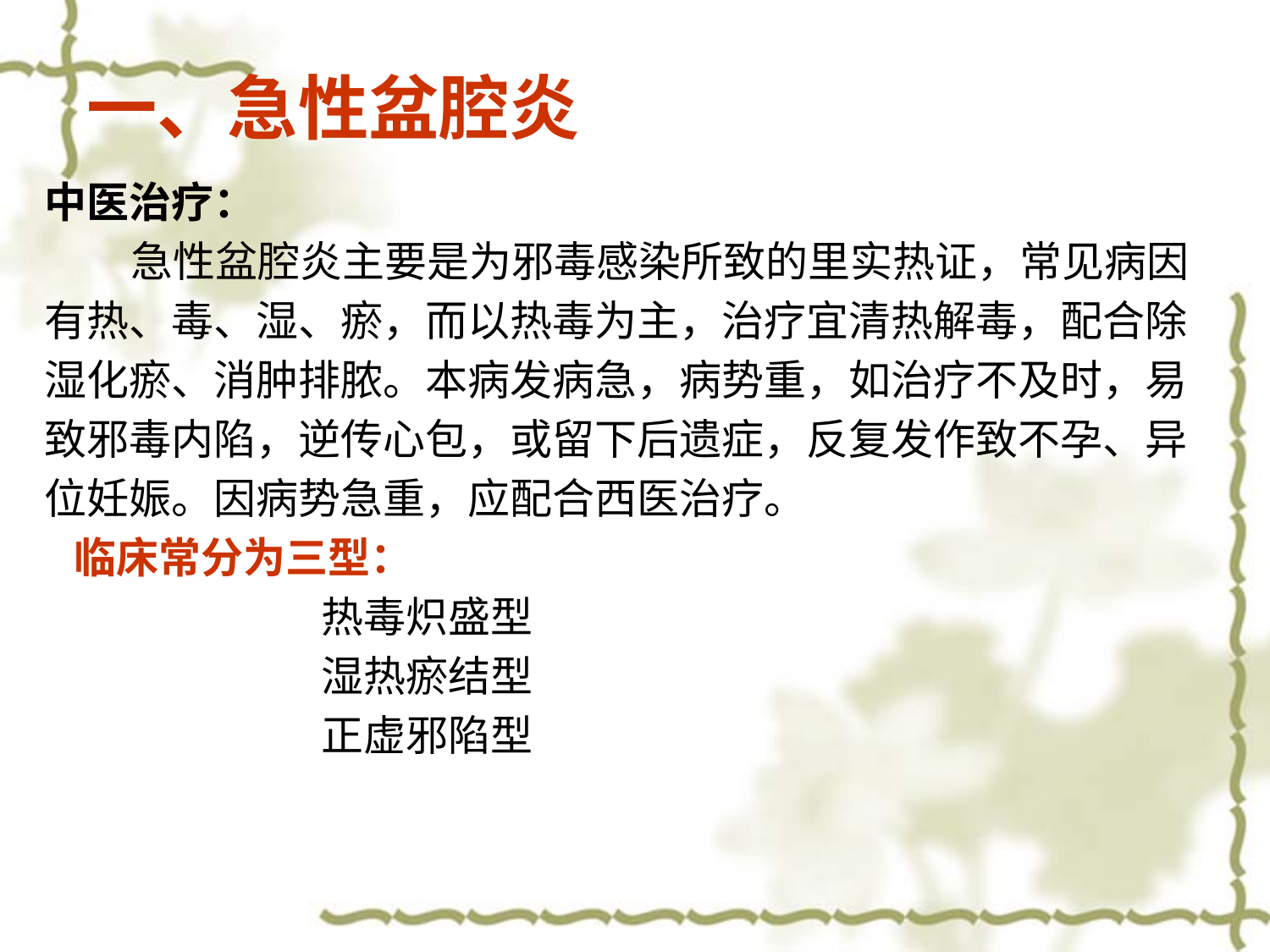

# 一、急性盆腔炎
中医治疗：
        急性盆腔炎主要是为邪毒感染所致的里实热证，常见病因
有热、毒、湿、瘀，而以热毒为主，治疗宜清热解毒，配合除
湿化瘀、消肿排脓。本病发病急，病势重，如治疗不及时，易
致邪毒内陷，逆传心包，或留下后遗症，反复发作致不孕、异
位妊娠。因病势急重，应配合西医治疗。
  临床常分为三型：
                            热毒炽盛型
                            湿热瘀结型
                            正虚邪陷型